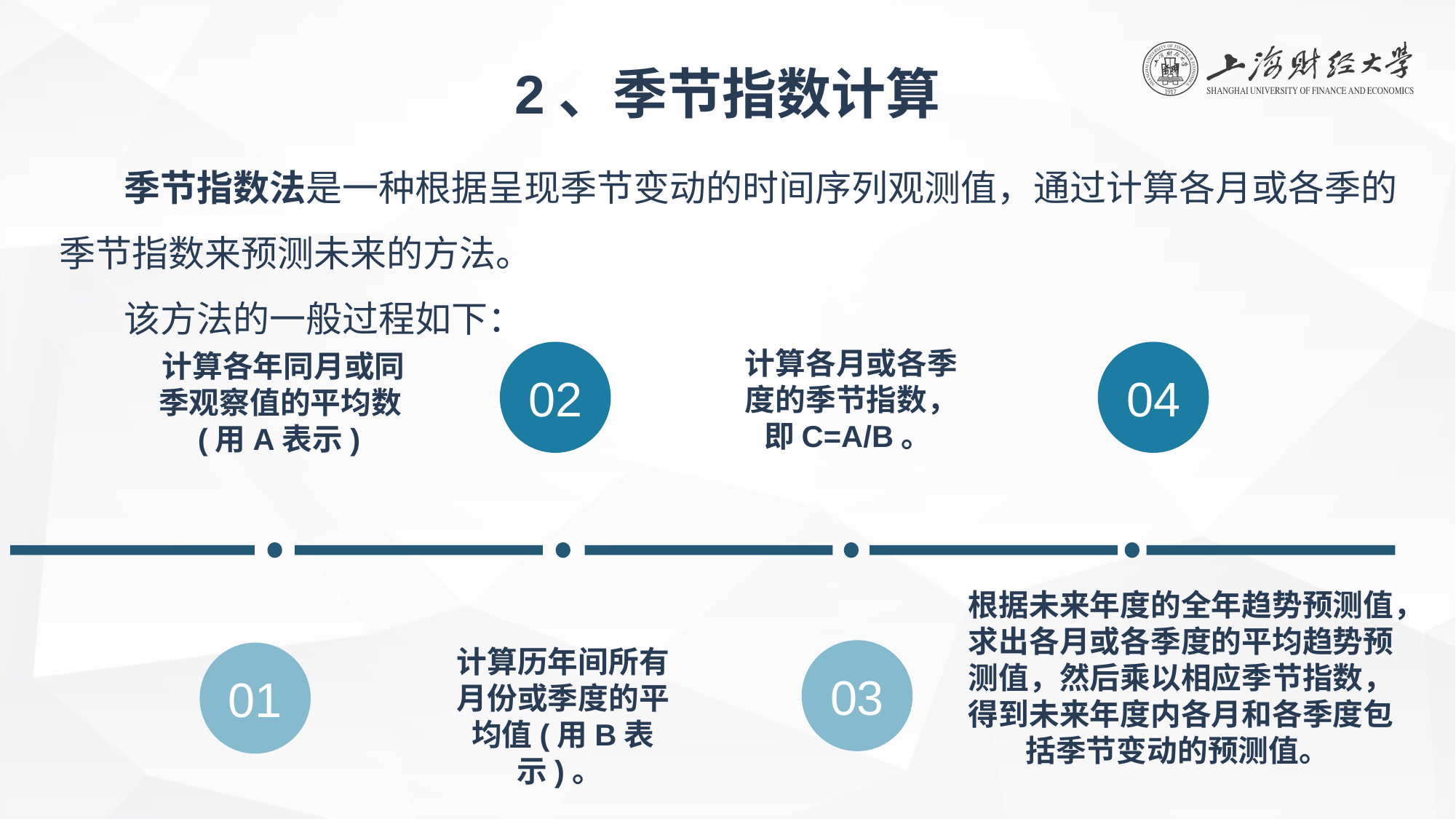

2、季节指数计算
季节指数法是一种根据呈现季节变动的时间序列观测值，通过计算各月或各季的季节指数来预测未来的方法。
该方法的一般过程如下：
计算各月或各季度的季节指数，即C=A/B。
计算各年同月或同季观察值的平均数(用A表示)
02
04
03
01

根据未来年度的全年趋势预测值，求出各月或各季度的平均趋势预测值，然后乘以相应季节指数，得到未来年度内各月和各季度包括季节变动的预测值。
计算历年间所有月份或季度的平均值(用B表示)。